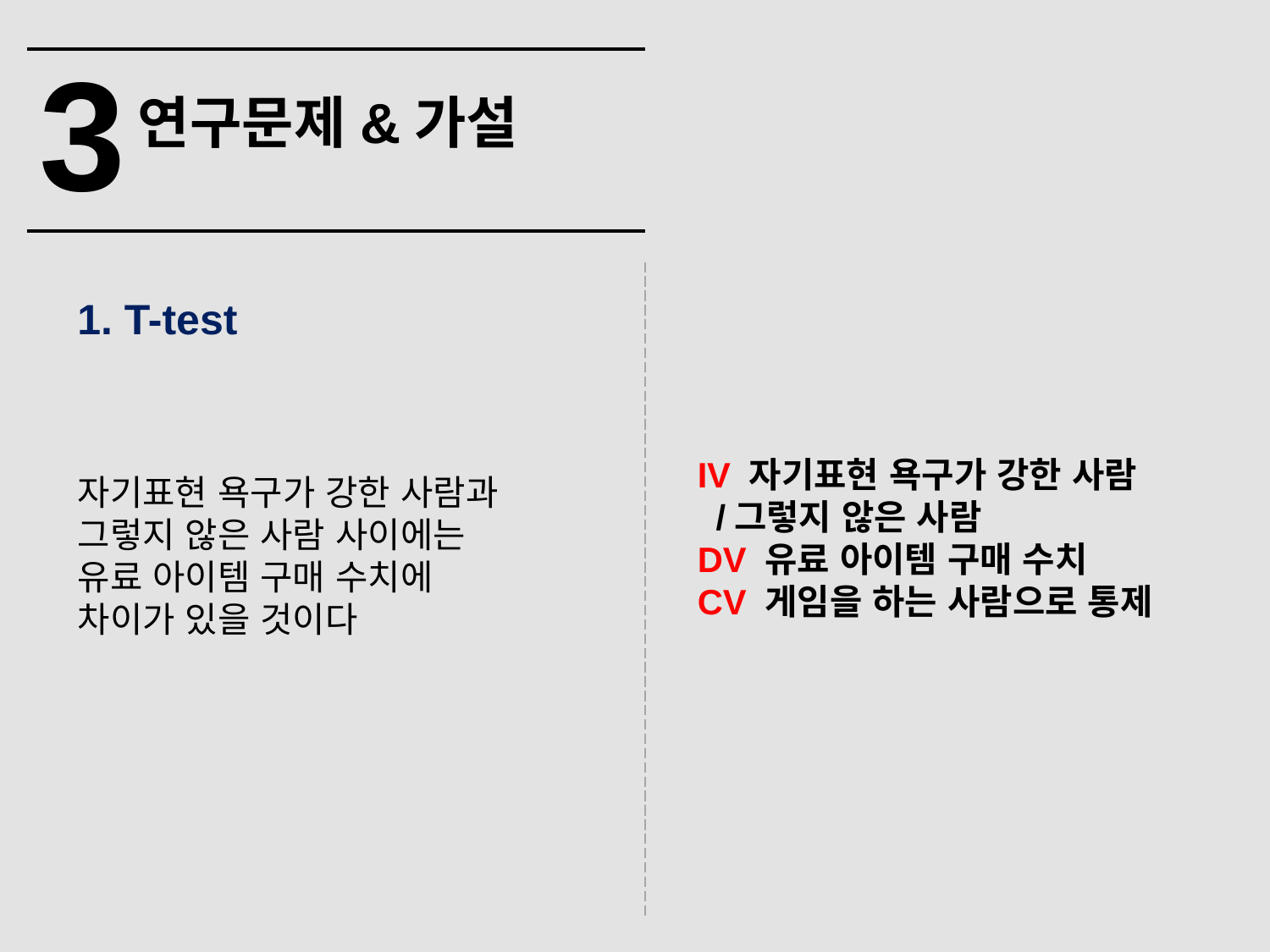

3
연구문제&가설
1. T-test

자기표현 욕구가 강한 사람과
그렇지 않은 사람 사이에는
유료 아이템 구매 수치에
차이가 있을 것이다
IV 자기표현 욕구가 강한 사람      /그렇지 않은 사람
DV 유료 아이템 구매 수치
CV 게임을 하는 사람으로 통제